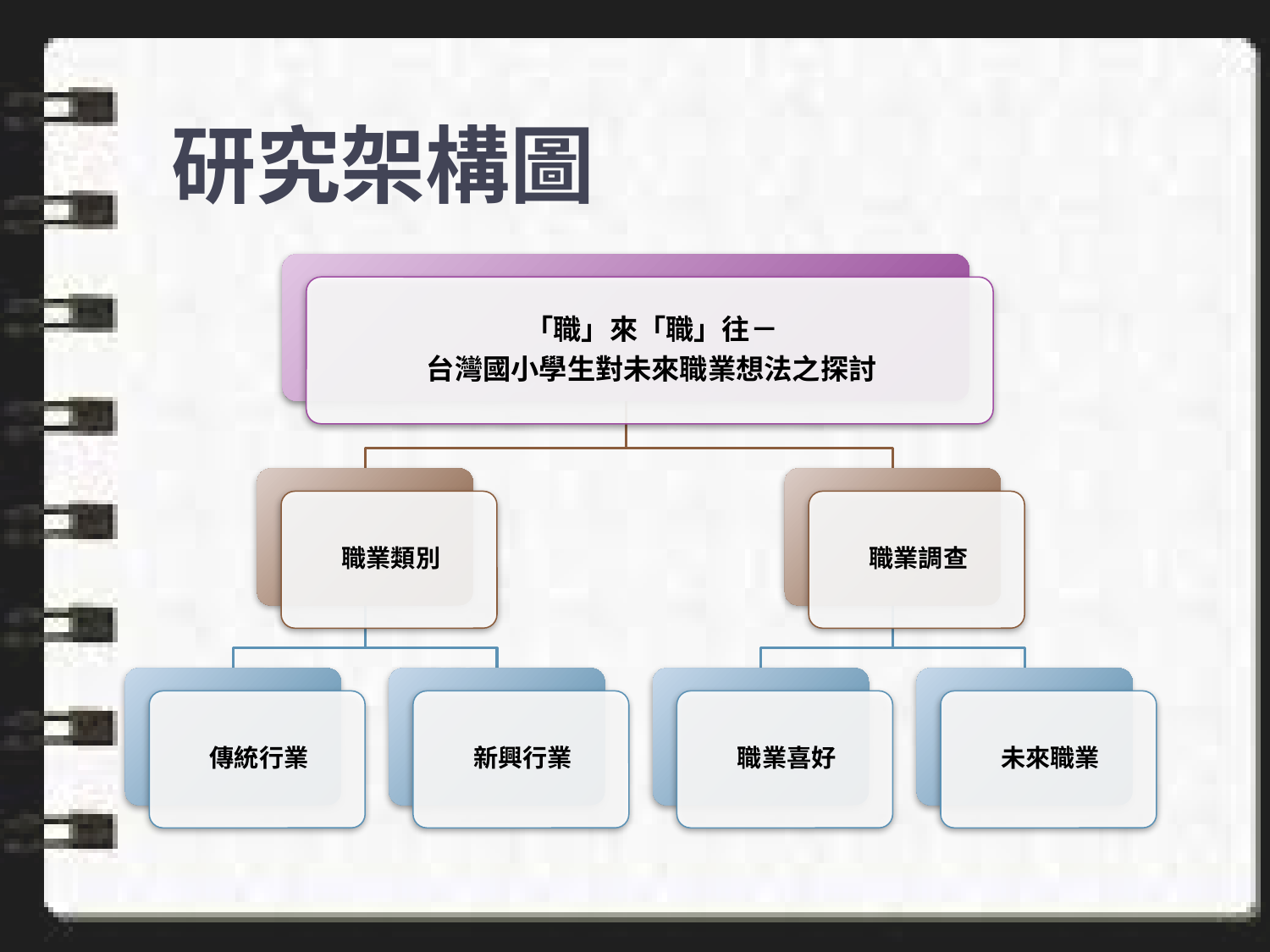

# 研究架構圖
「職」來「職」往－
台灣國小學生對未來職業想法之探討
職業類別
傳統行業
新興行業
職業調查
職業喜好
未來職業